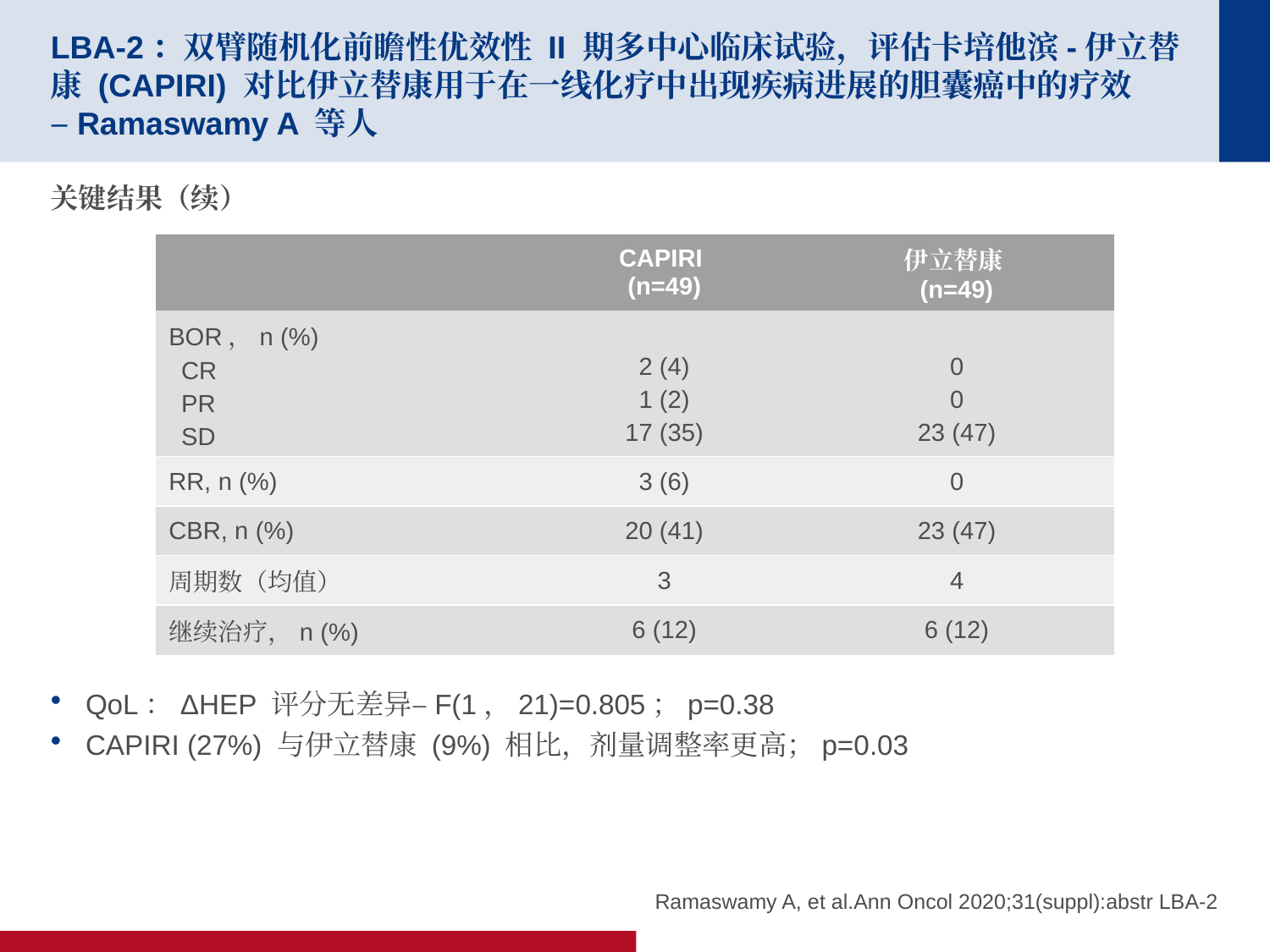

# LBA-2：双臂随机化前瞻性优效性 II 期多中心临床试验，评估卡培他滨-伊立替康 (CAPIRI) 对比伊立替康用于在一线化疗中出现疾病进展的胆囊癌中的疗效 –Ramaswamy A 等人
关键结果（续）
QoL：ΔHEP 评分无差异–F(1，21)=0.805；p=0.38
CAPIRI (27%) 与伊立替康 (9%) 相比，剂量调整率更高；p=0.03

|  | CAPIRI (n=49) | 伊立替康 (n=49) |
| --- | --- | --- |
| BOR，n (%) CR PR SD | 2 (4) 1 (2) 17 (35) | 0 0 23 (47) |
| RR, n (%) | 3 (6) | 0 |
| CBR, n (%) | 20 (41) | 23 (47) |
| 周期数（均值） | 3 | 4 |
| 继续治疗，n (%) | 6 (12) | 6 (12) |
Ramaswamy A, et al.Ann Oncol 2020;31(suppl):abstr LBA-2